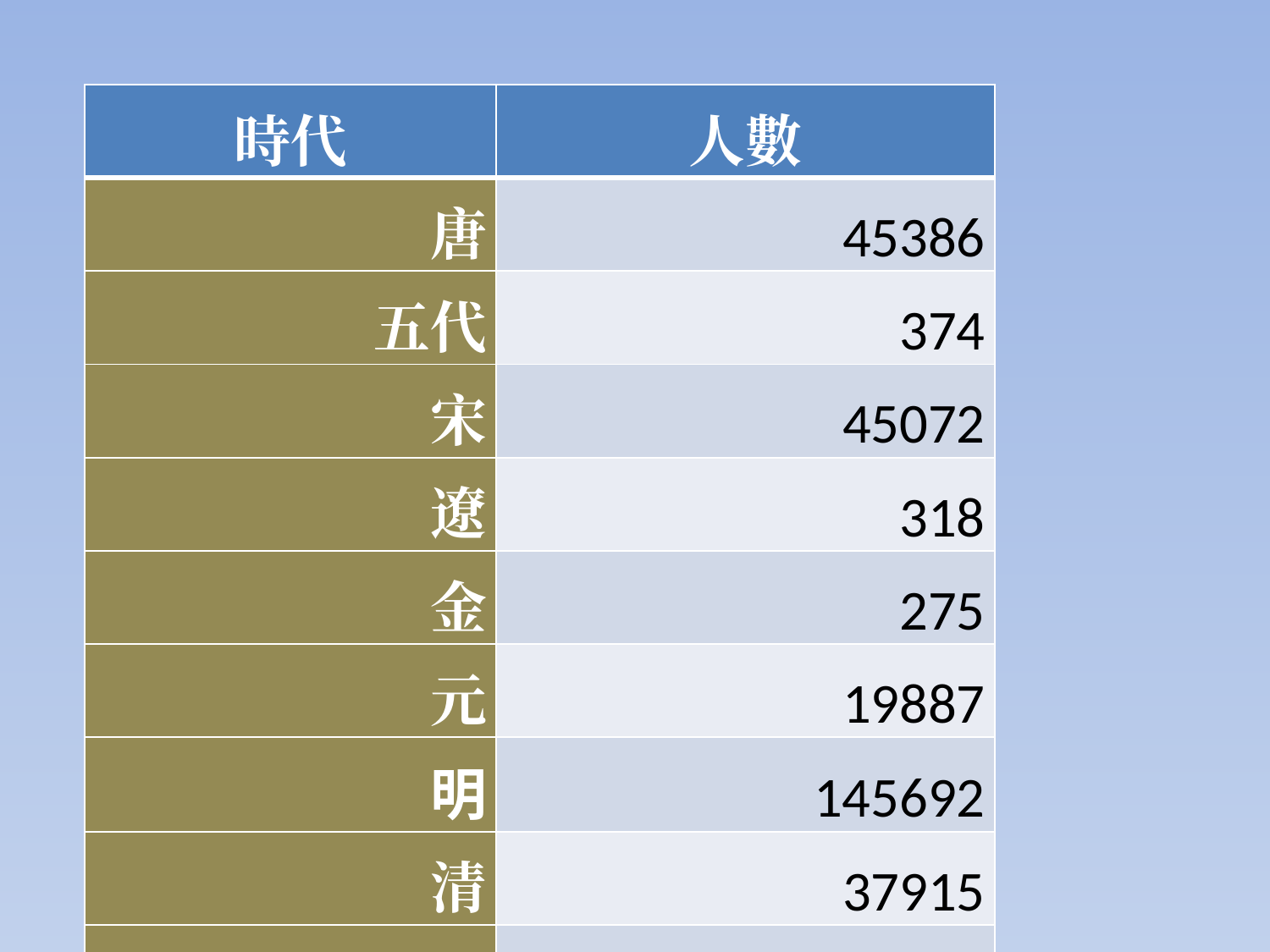

| 時代 | 人數 |
| --- | --- |
| 唐 | 45386 |
| 五代 | 374 |
| 宋 | 45072 |
| 遼 | 318 |
| 金 | 275 |
| 元 | 19887 |
| 明 | 145692 |
| 清 | 37915 |
| 民國 | 3222 |
| 其它 | 23879 |